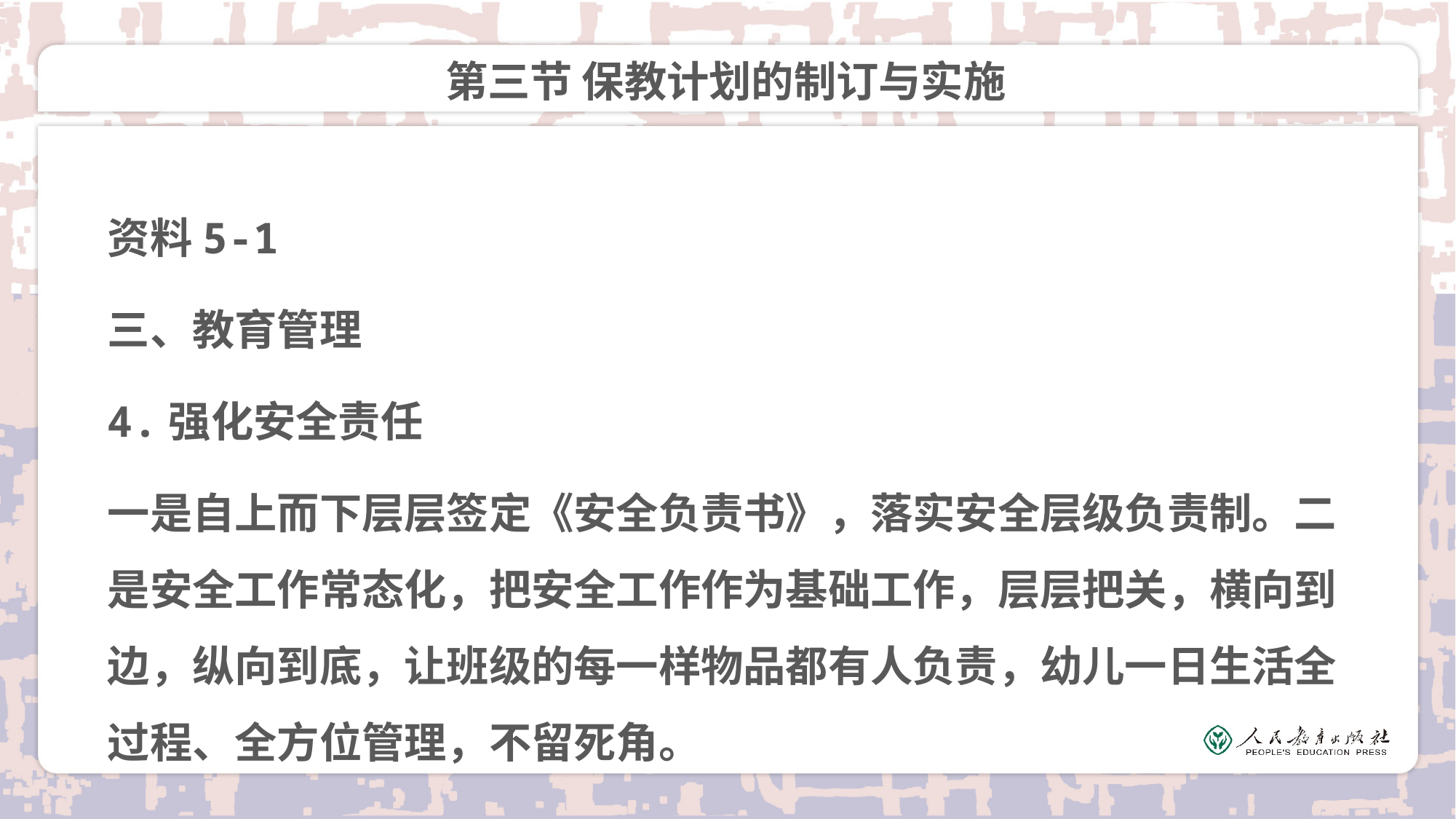

# 第三节 保教计划的制订与实施
资料5-1
三、教育管理
4.强化安全责任
一是自上而下层层签定《安全负责书》，落实安全层级负责制。二是安全工作常态化，把安全工作作为基础工作，层层把关，横向到边，纵向到底，让班级的每一样物品都有人负责，幼儿一日生活全过程、全方位管理，不留死角。